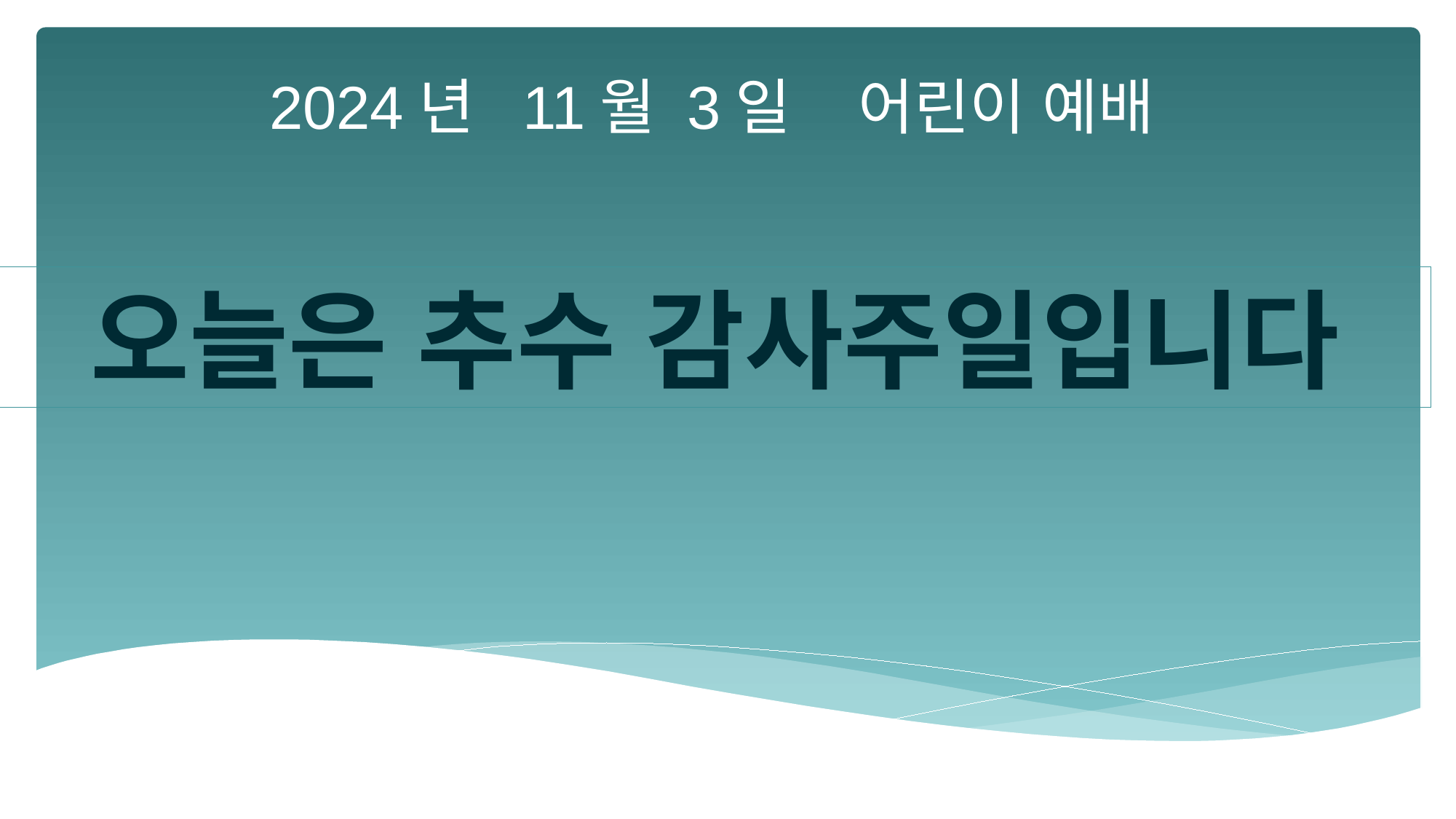

2024년  11월 3일    어린이 예배
오늘은 추수 감사주일입니다